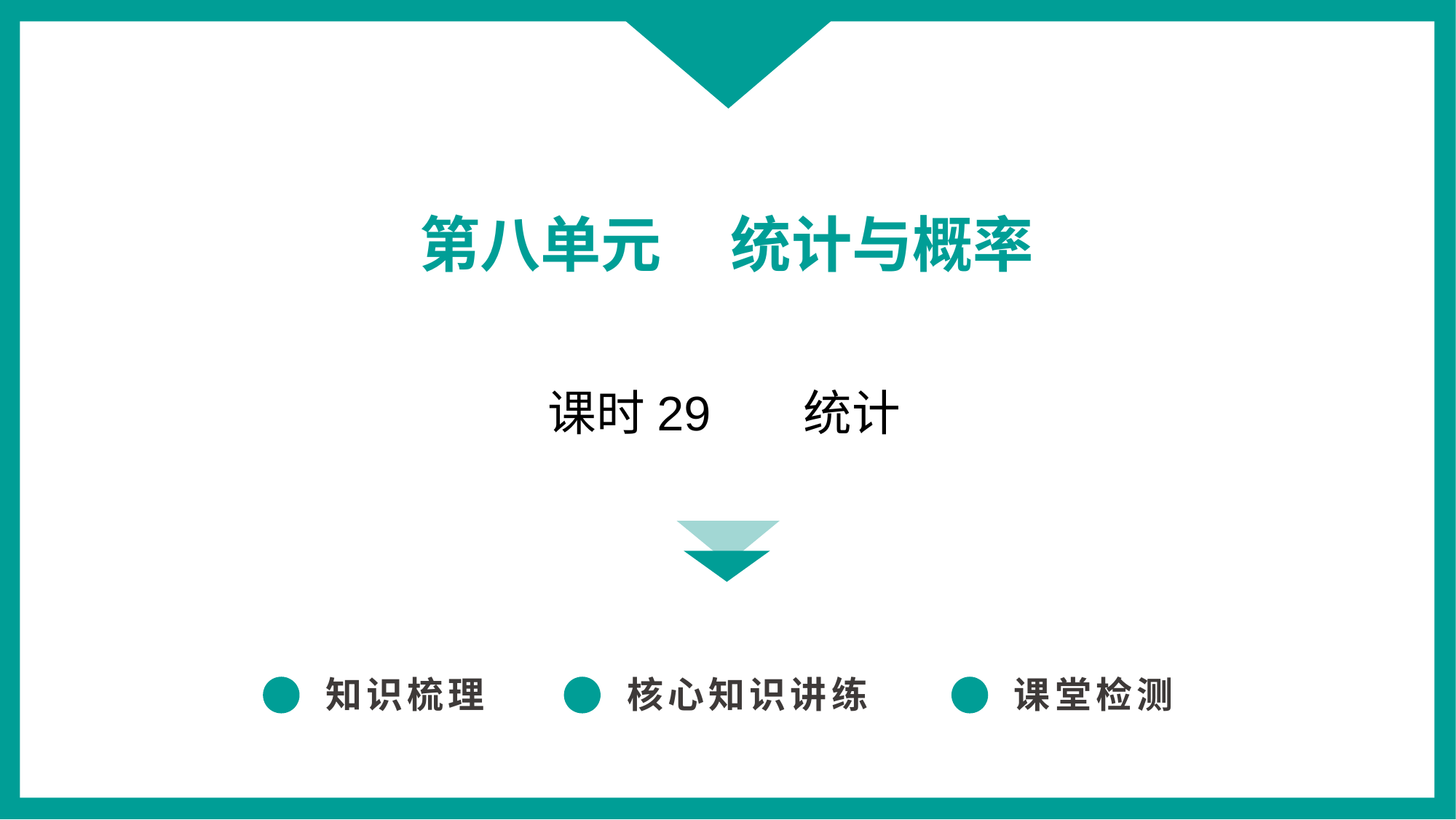

第八单元     统计与概率
课时29      统计

知识梳理

核心知识讲练

课堂检测